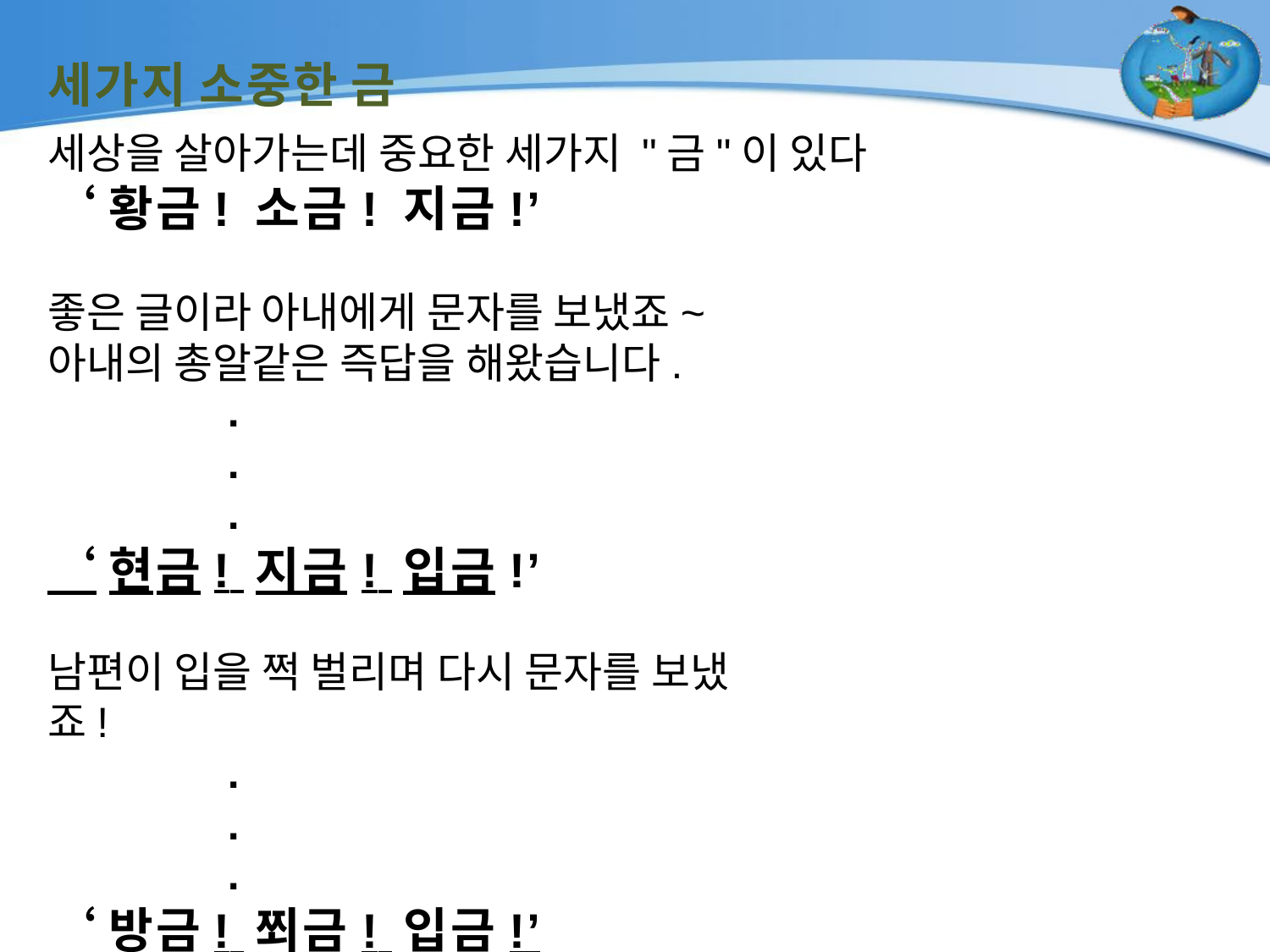

# 세가지 소중한 금
세상을 살아가는데 중요한 세가지 "금"이 있다
‘황금! 소금! 지금!’

좋은 글이라 아내에게 문자를 보냈죠~  아내의 총알같은 즉답을 해왔습니다.
.
.
.
‘현금! 지금! 입금!’

남편이 입을 쩍 벌리며 다시 문자를 보냈죠!
.
.
.
‘방금! 쬐금! 입금!’